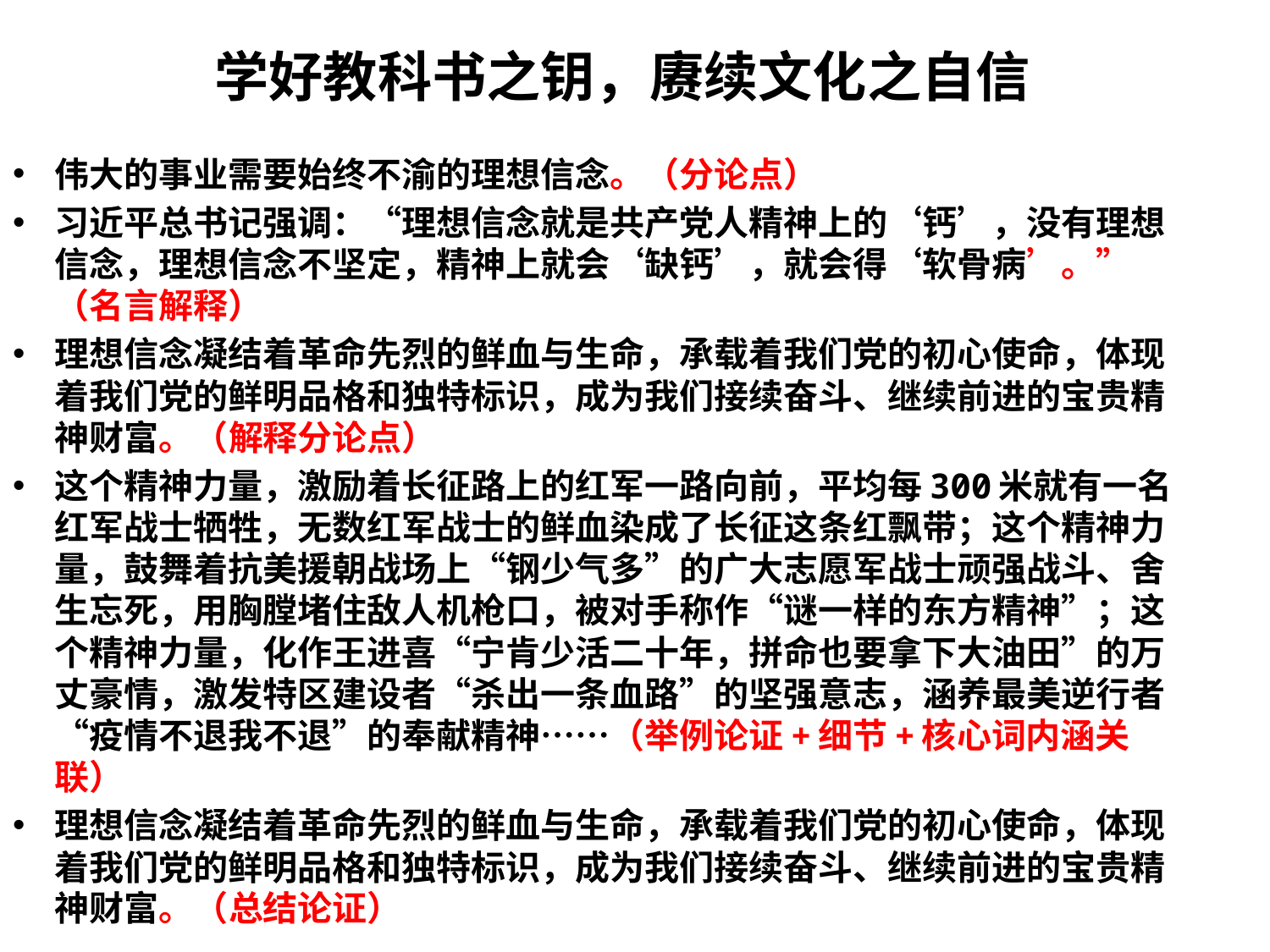

# 学好教科书之钥，赓续文化之自信
伟大的事业需要始终不渝的理想信念。（分论点）
习近平总书记强调：“理想信念就是共产党人精神上的‘钙’，没有理想信念，理想信念不坚定，精神上就会‘缺钙’，就会得‘软骨病’。”（名言解释）
理想信念凝结着革命先烈的鲜血与生命，承载着我们党的初心使命，体现着我们党的鲜明品格和独特标识，成为我们接续奋斗、继续前进的宝贵精神财富。（解释分论点）
这个精神力量，激励着长征路上的红军一路向前，平均每300米就有一名红军战士牺牲，无数红军战士的鲜血染成了长征这条红飘带；这个精神力量，鼓舞着抗美援朝战场上“钢少气多”的广大志愿军战士顽强战斗、舍生忘死，用胸膛堵住敌人机枪口，被对手称作“谜一样的东方精神”；这个精神力量，化作王进喜“宁肯少活二十年，拼命也要拿下大油田”的万丈豪情，激发特区建设者“杀出一条血路”的坚强意志，涵养最美逆行者“疫情不退我不退”的奉献精神……（举例论证+细节+核心词内涵关联）
理想信念凝结着革命先烈的鲜血与生命，承载着我们党的初心使命，体现着我们党的鲜明品格和独特标识，成为我们接续奋斗、继续前进的宝贵精神财富。（总结论证）